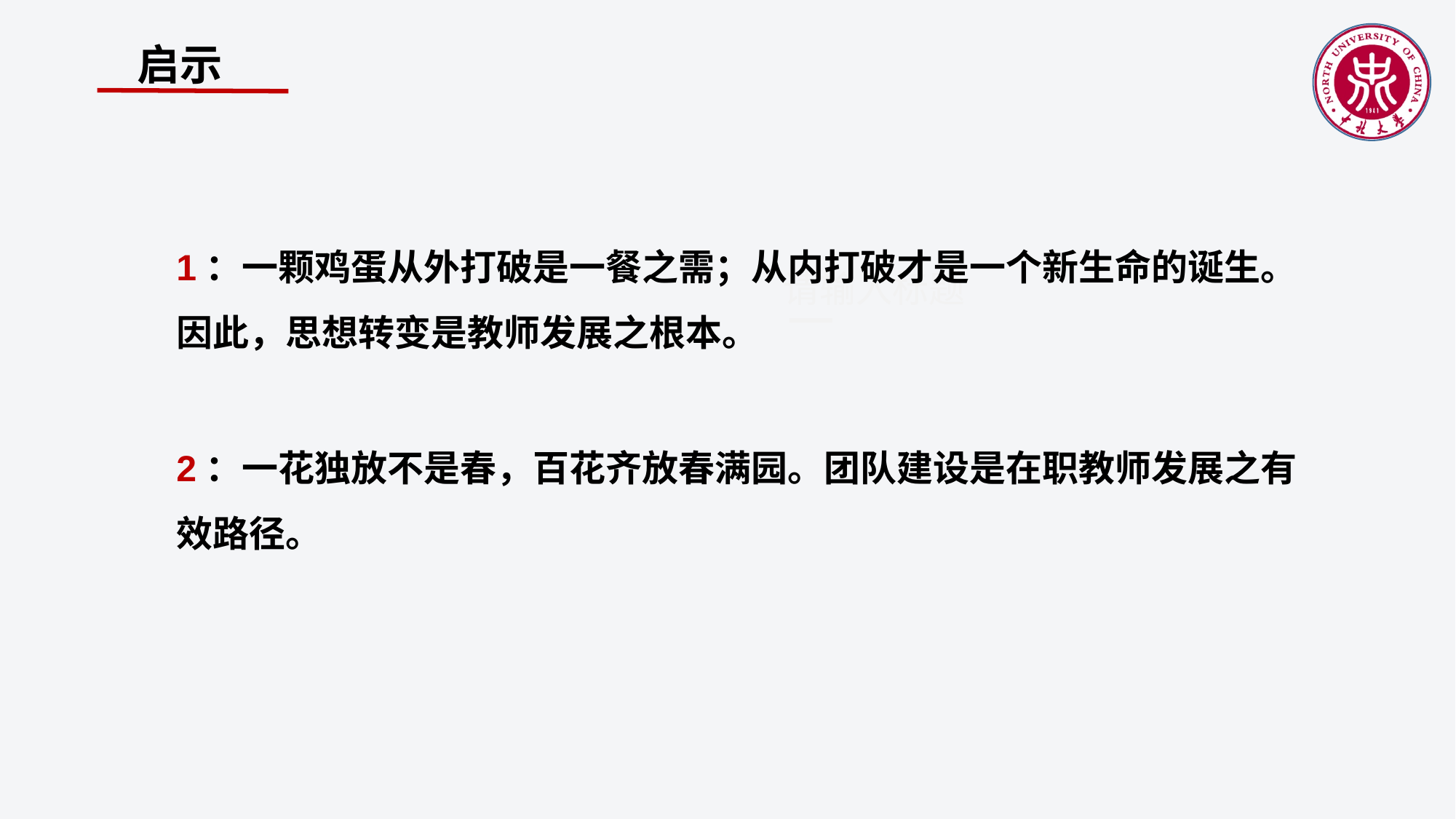

启示
1：一颗鸡蛋从外打破是一餐之需；从内打破才是一个新生命的诞生。因此，思想转变是教师发展之根本。
请输入标题
2：一花独放不是春，百花齐放春满园。团队建设是在职教师发展之有效路径。